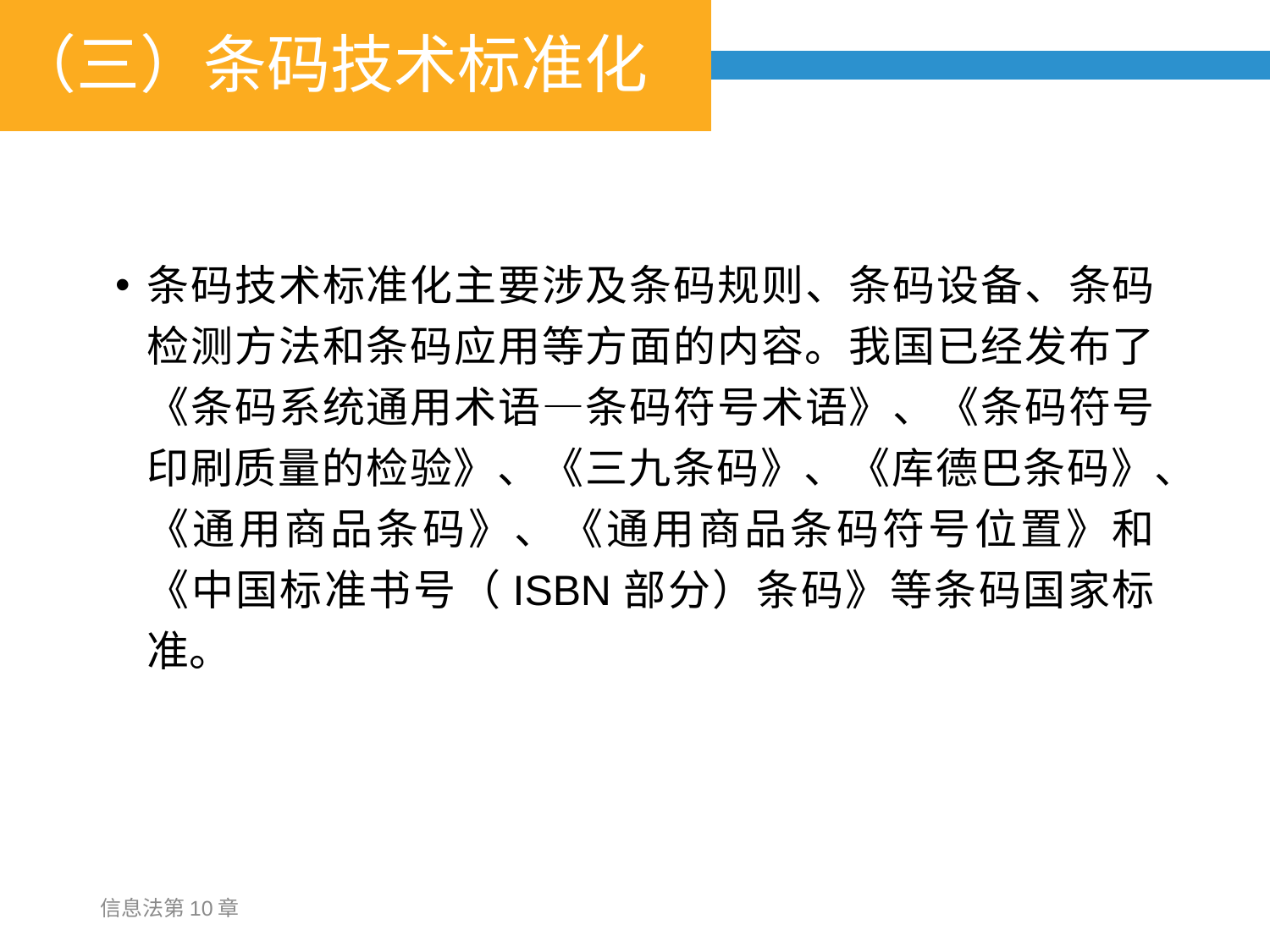

# （三）条码技术标准化
条码技术标准化主要涉及条码规则、条码设备、条码检测方法和条码应用等方面的内容。我国已经发布了《条码系统通用术语—条码符号术语》、《条码符号印刷质量的检验》、《三九条码》、《库德巴条码》、《通用商品条码》、《通用商品条码符号位置》和《中国标准书号（ISBN部分）条码》等条码国家标准。

信息法第10章